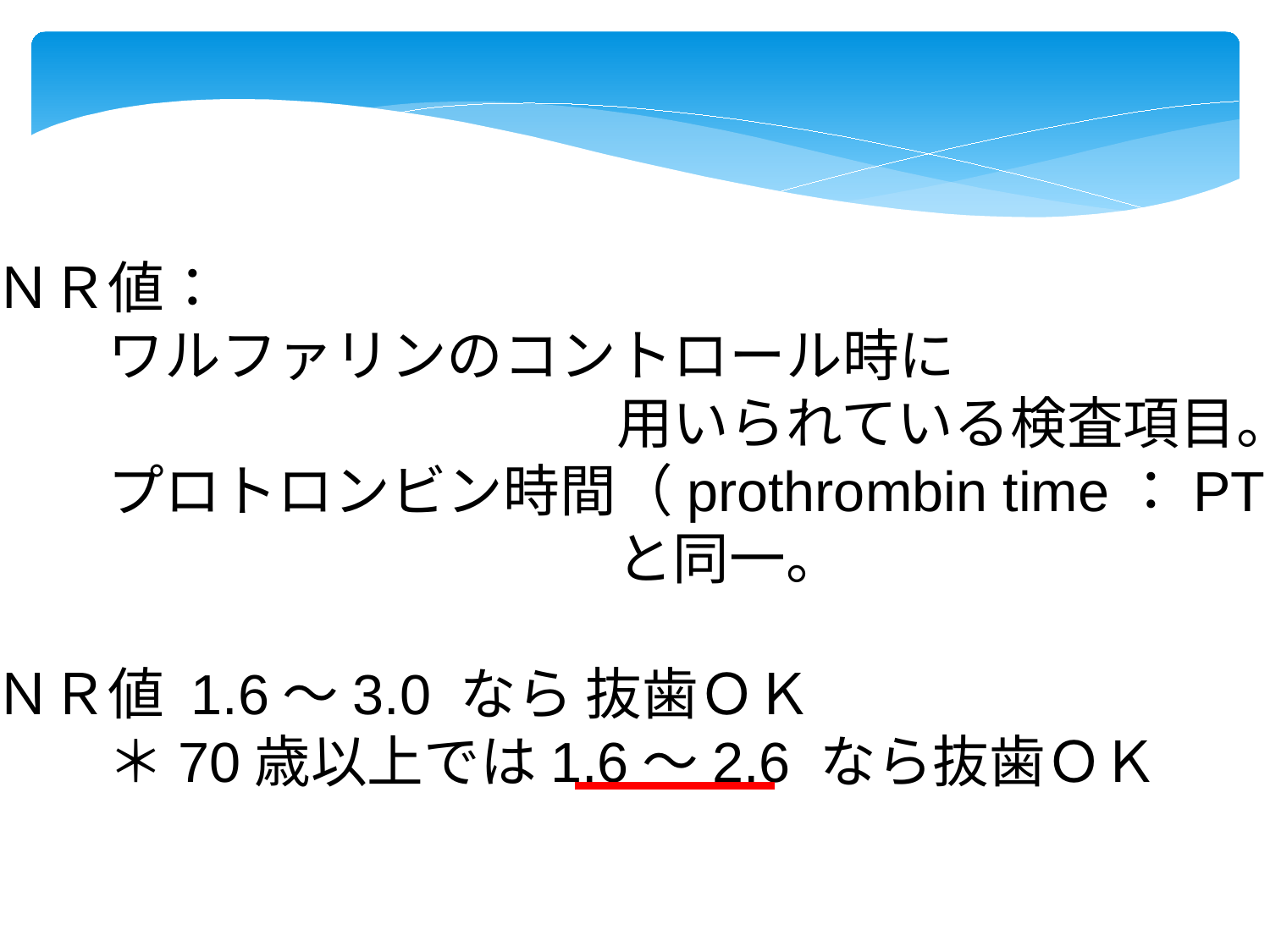

ＩＮＲ値：
　　　ワルファリンのコントロール時に
　　　　　　　　　　　　用いられている検査項目。
　　　プロトロンビン時間（prothrombin time：PT）
　　　　　　　　　　　　と同一。

ＩＮＲ値 1.6～3.0 なら 抜歯ＯＫ
　　　＊70歳以上では1.6～2.6 なら抜歯ＯＫ